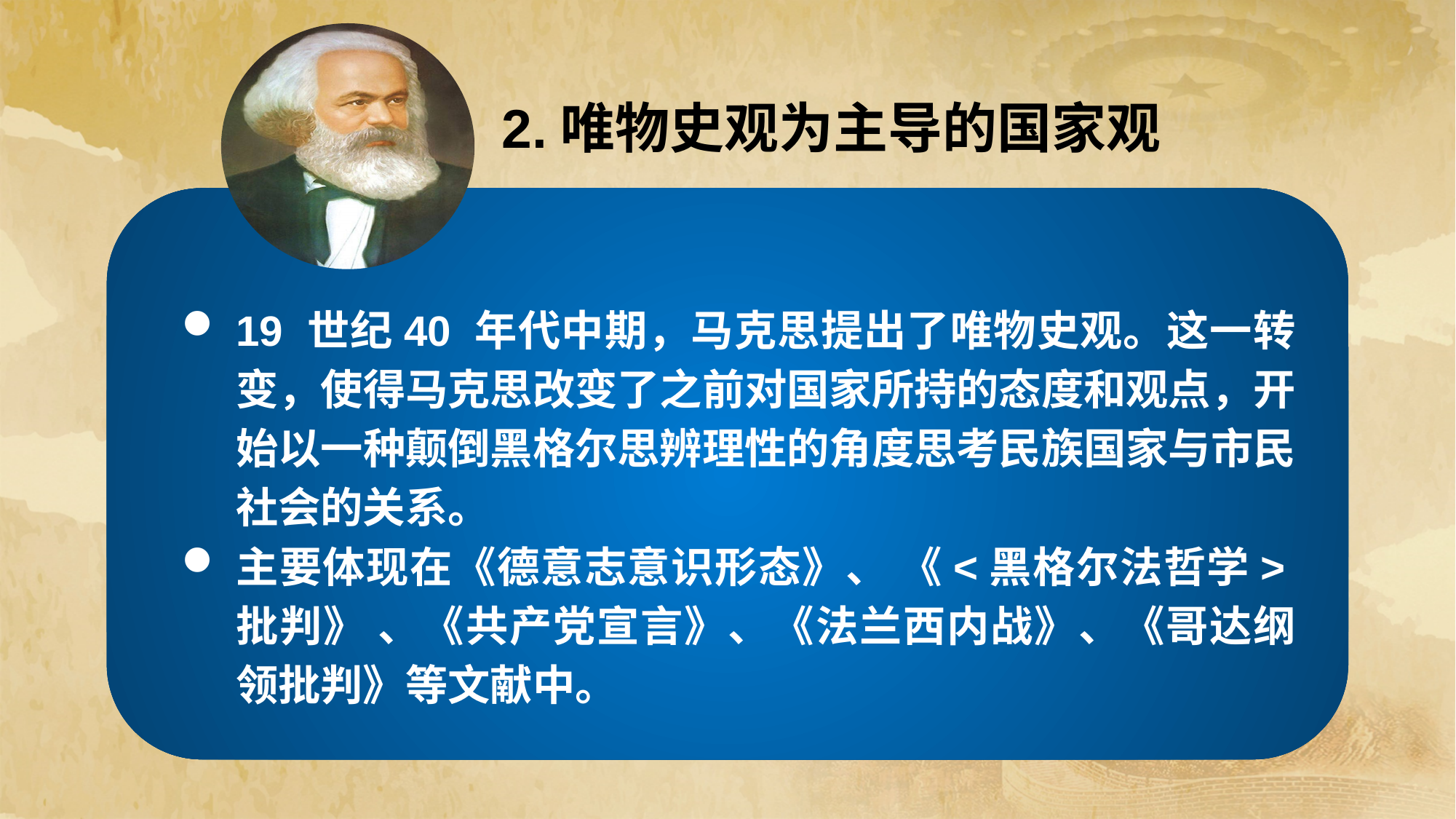

2.唯物史观为主导的国家观

19 世纪40 年代中期，马克思提出了唯物史观。这一转变，使得马克思改变了之前对国家所持的态度和观点，开始以一种颠倒黑格尔思辨理性的角度思考民族国家与市民社会的关系。
主要体现在《德意志意识形态》、 《<黑格尔法哲学>批判》 、《共产党宣言》、《法兰西内战》、《哥达纲领批判》等文献中。